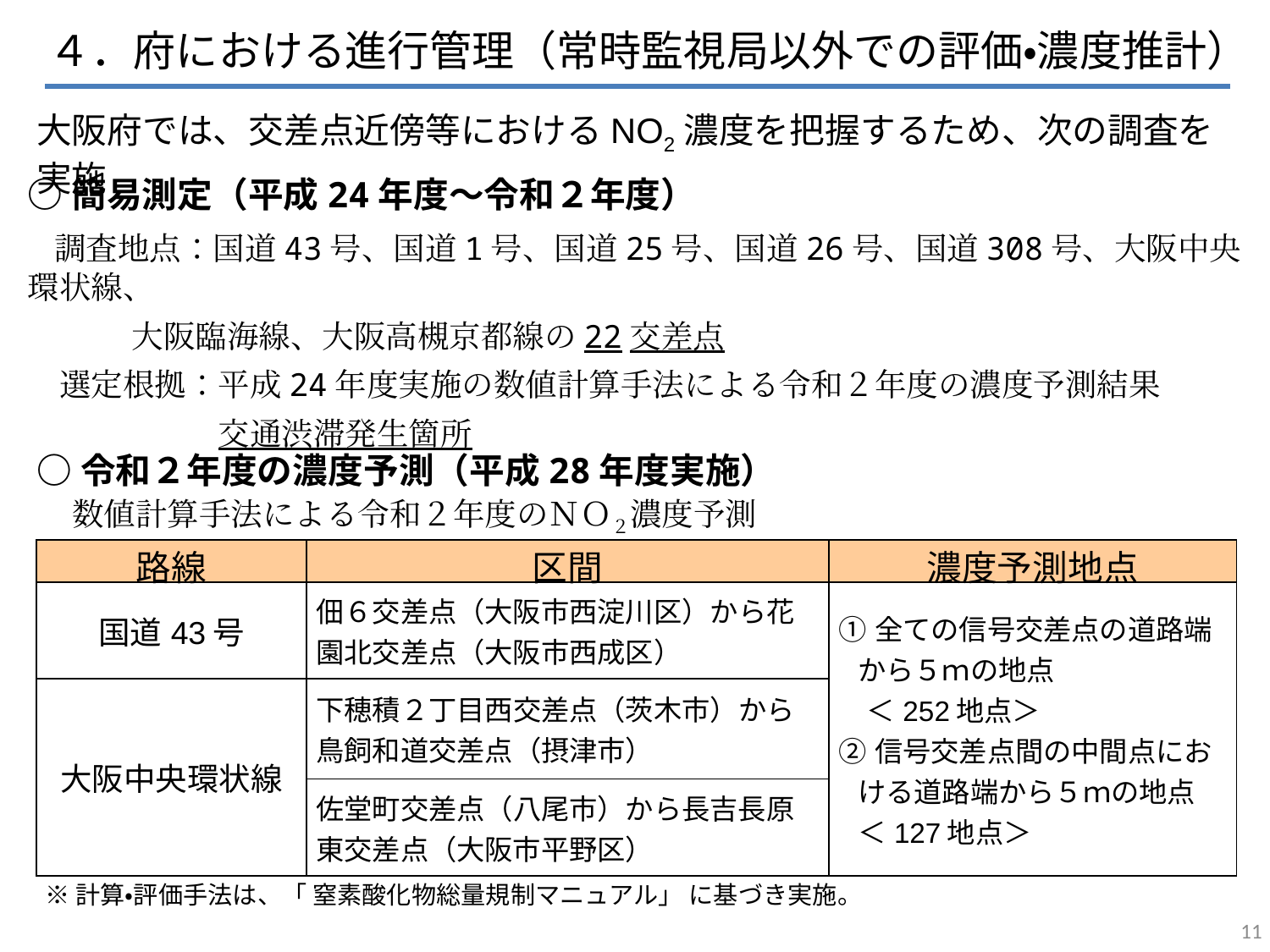

４．府における進行管理（常時監視局以外での評価・濃度推計）
大阪府では、交差点近傍等におけるNO2濃度を把握するため、次の調査を実施
○簡易測定（平成24年度～令和２年度）
  調査地点：国道43号、国道1号、国道25号、国道26号、国道308号、大阪中央環状線、
            大阪臨海線、大阪高槻京都線の22交差点
　選定根拠：平成24年度実施の数値計算手法による令和２年度の濃度予測結果
　　　　　　交通渋滞発生箇所
○令和２年度の濃度予測（平成28年度実施）
　数値計算手法による令和２年度のＮＯ２濃度予測
| 路線 | 区間 | 濃度予測地点 |
| --- | --- | --- |
| 国道43号 | 佃６交差点（大阪市西淀川区）から花園北交差点（大阪市西成区） | ①全ての信号交差点の道路端から５ｍの地点 　＜252地点＞ ②信号交差点間の中間点における道路端から５ｍの地点　＜127地点＞ |
| 大阪中央環状線 | 下穂積２丁目西交差点（茨木市）から鳥飼和道交差点（摂津市） |  |
|  | 佐堂町交差点（八尾市）から長吉長原東交差点（大阪市平野区） |  |
※計算・評価手法は、「 窒素酸化物総量規制マニュアル」 に基づき実施。
11